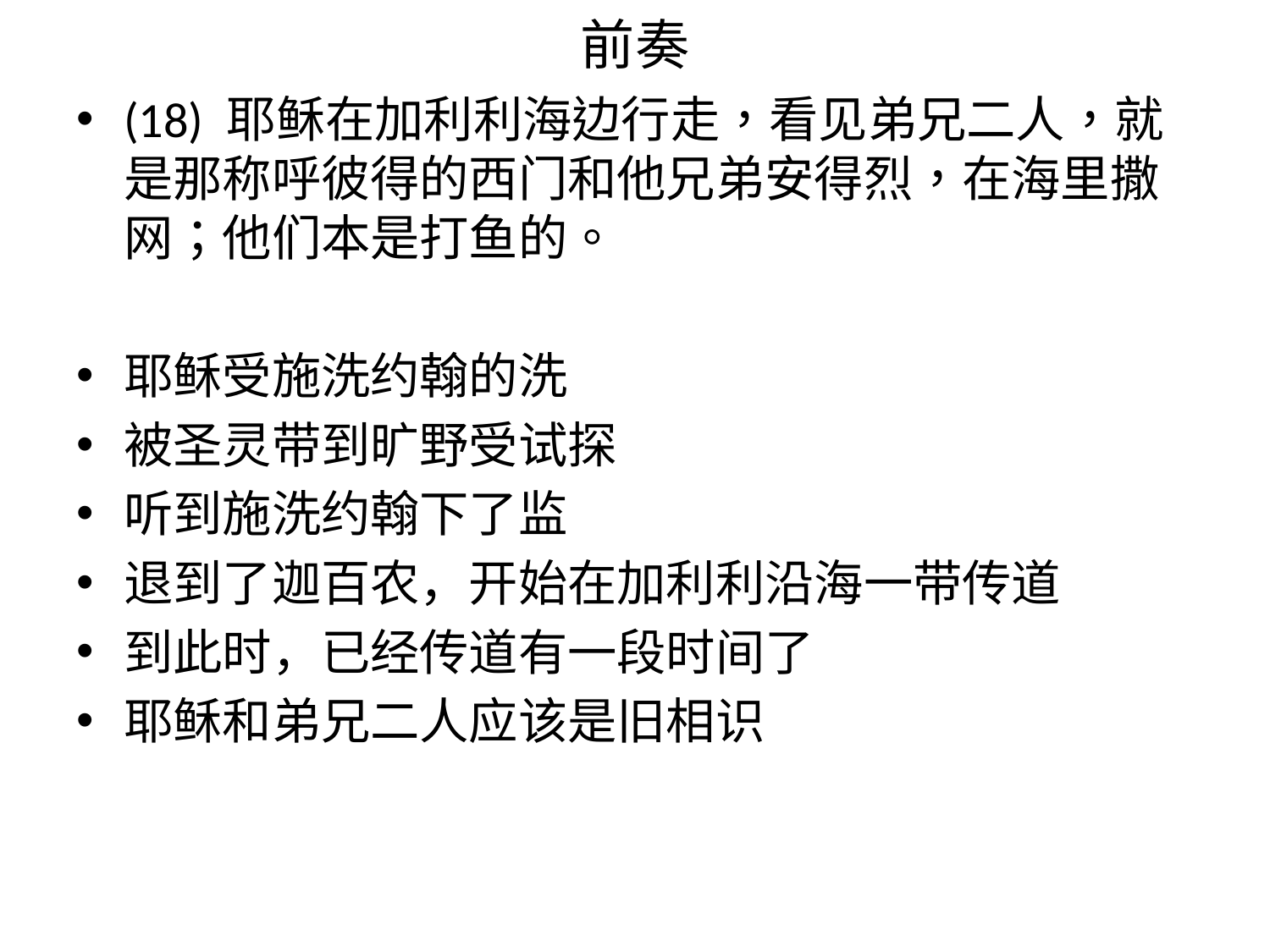

# 前奏
(18) 耶稣在加利利海边行走，看见弟兄二人，就是那称呼彼得的西门和他兄弟安得烈，在海里撒网；他们本是打鱼的。

耶稣受施洗约翰的洗
被圣灵带到旷野受试探
听到施洗约翰下了监
退到了迦百农，开始在加利利沿海一带传道
到此时，已经传道有一段时间了
耶稣和弟兄二人应该是旧相识